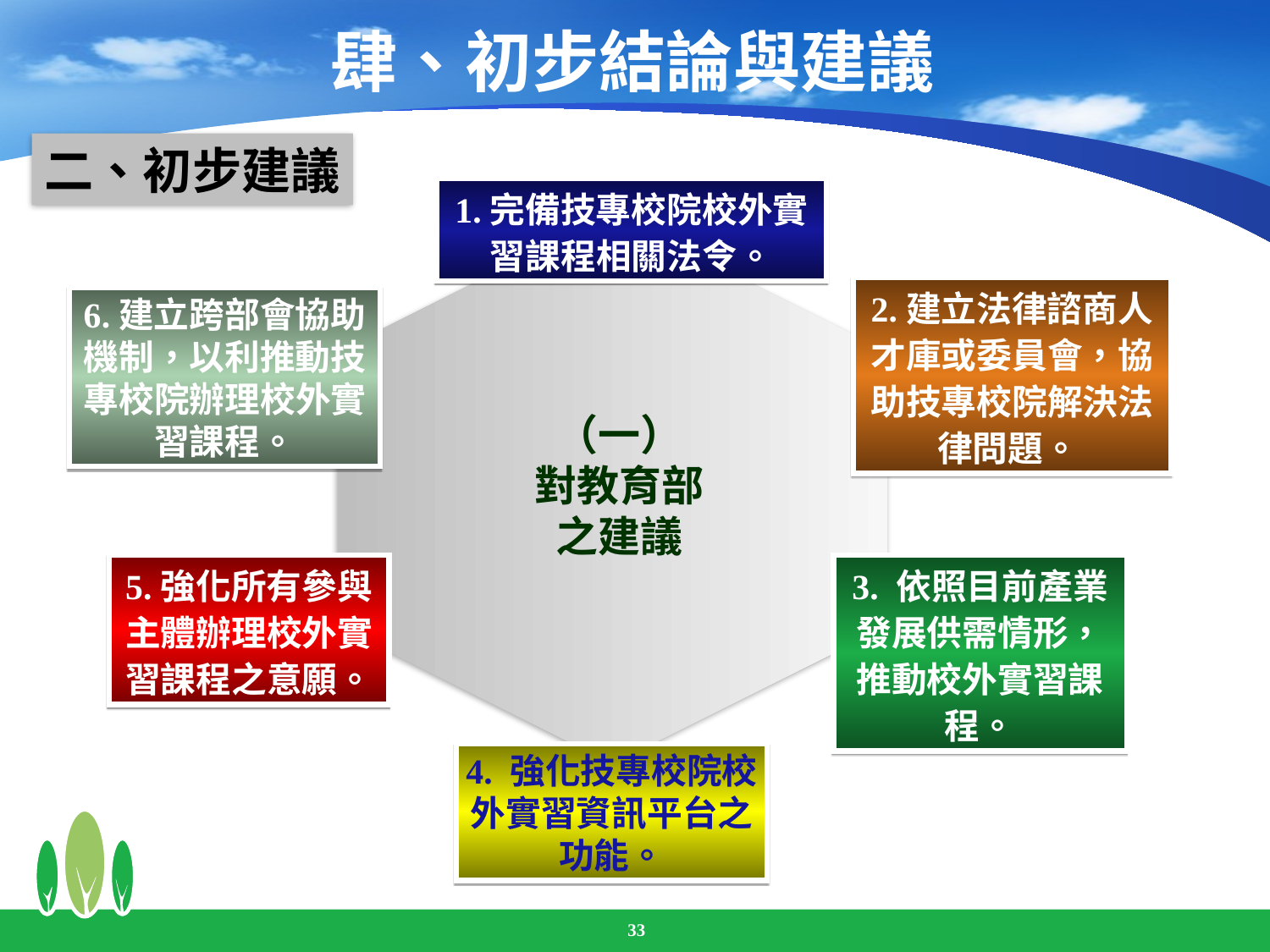

# 肆、初步結論與建議
二、初步建議
1.完備技專校院校外實習課程相關法令。

2.建立法律諮商人才庫或委員會，協助技專校院解決法律問題。
6.建立跨部會協助機制，以利推動技專校院辦理校外實習課程。
（一）
對教育部
之建議
5.強化所有參與主體辦理校外實習課程之意願。
3. 依照目前產業發展供需情形，推動校外實習課程。
4. 強化技專校院校外實習資訊平台之功能。
33